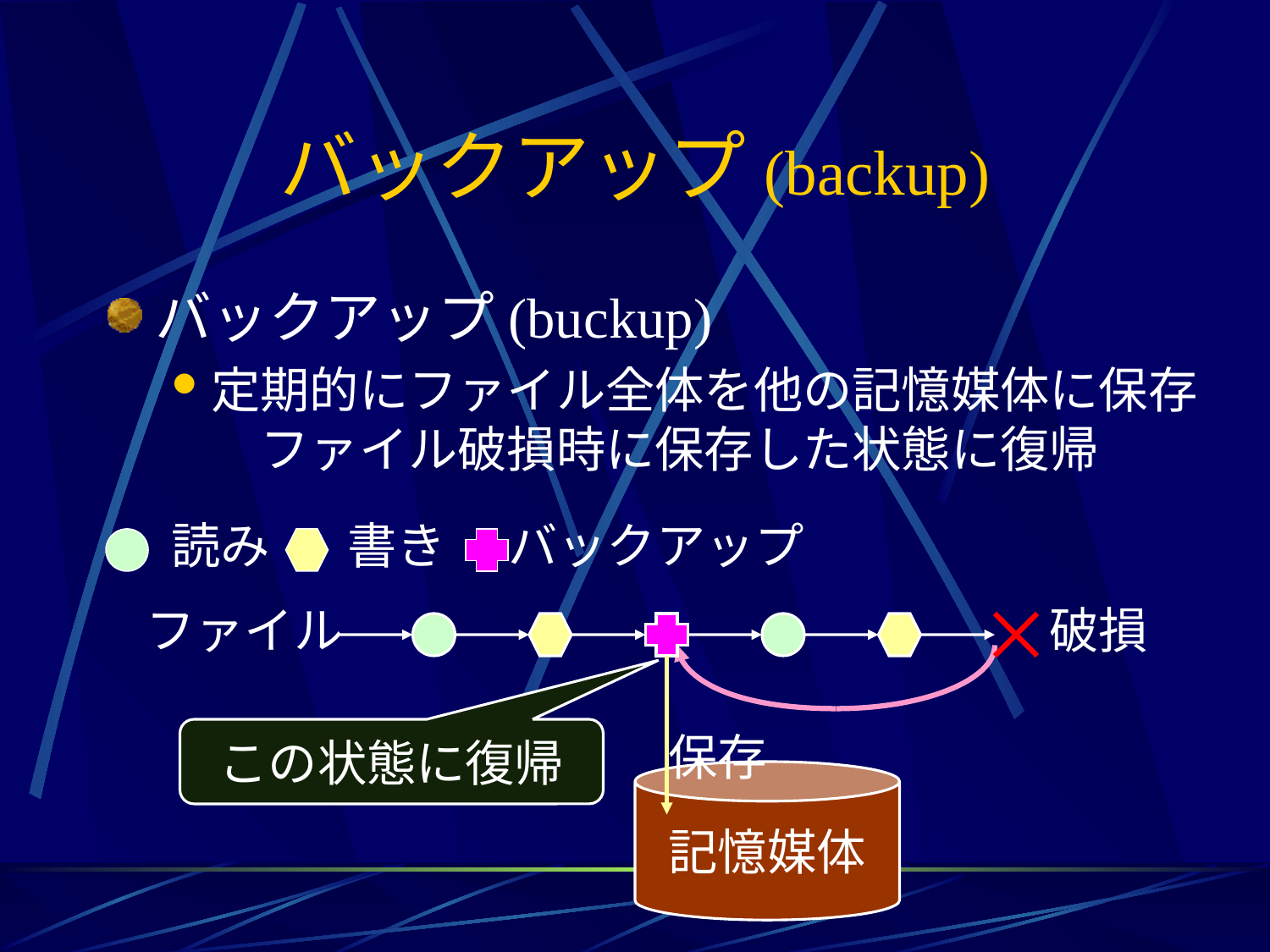

# バックアップ(backup)
バックアップ(buckup)
定期的にファイル全体を他の記憶媒体に保存　ファイル破損時に保存した状態に復帰
読み

書き
バックアップ

ファイル
破損

保存
この状態に復帰
記憶媒体